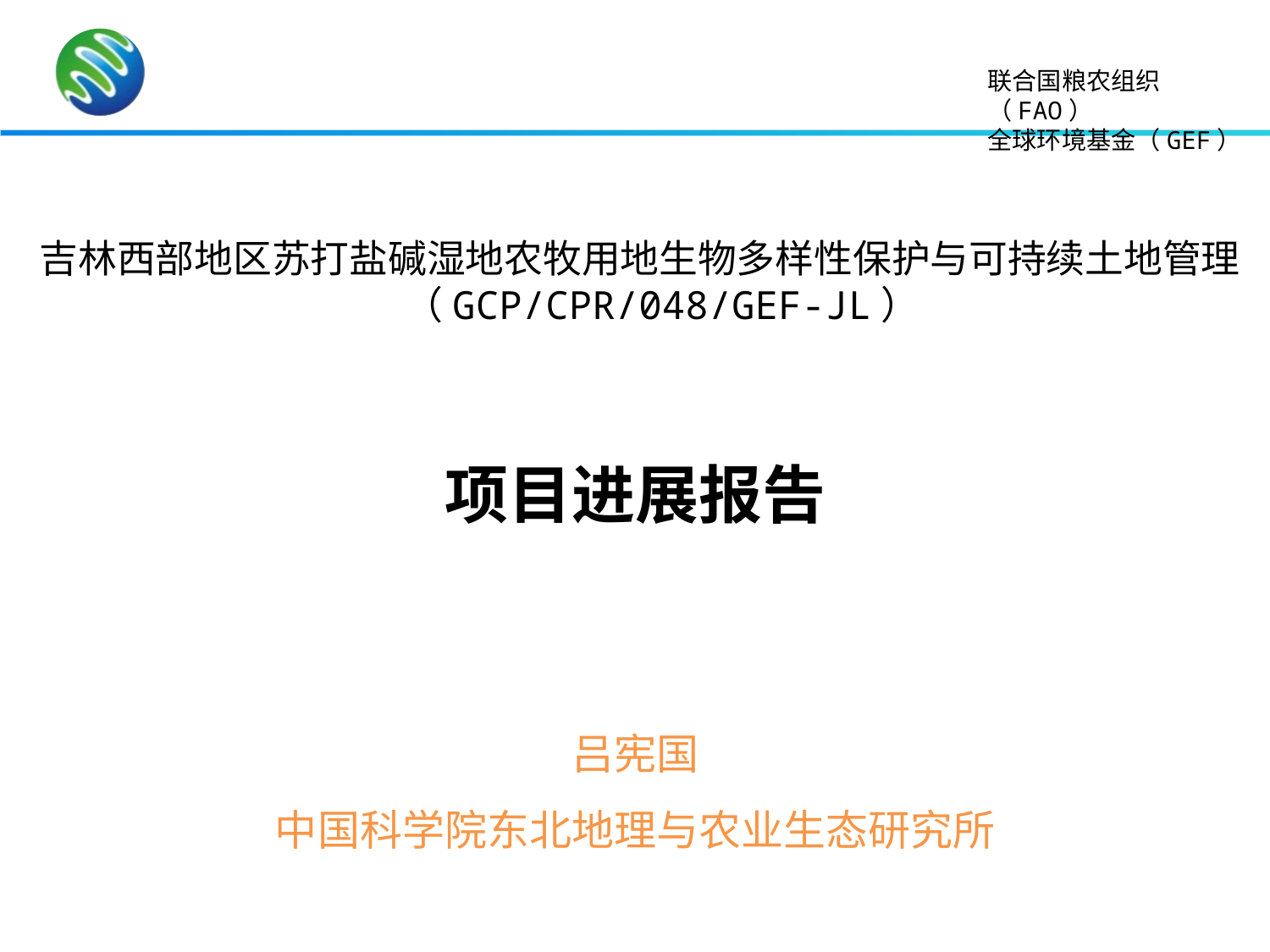

联合国粮农组织（FAO）
全球环境基金（GEF）
吉林西部地区苏打盐碱湿地农牧用地生物多样性保护与可持续土地管理
    （GCP/CPR/048/GEF-JL）

项目进展报告
吕宪国
中国科学院东北地理与农业生态研究所
2020年10月